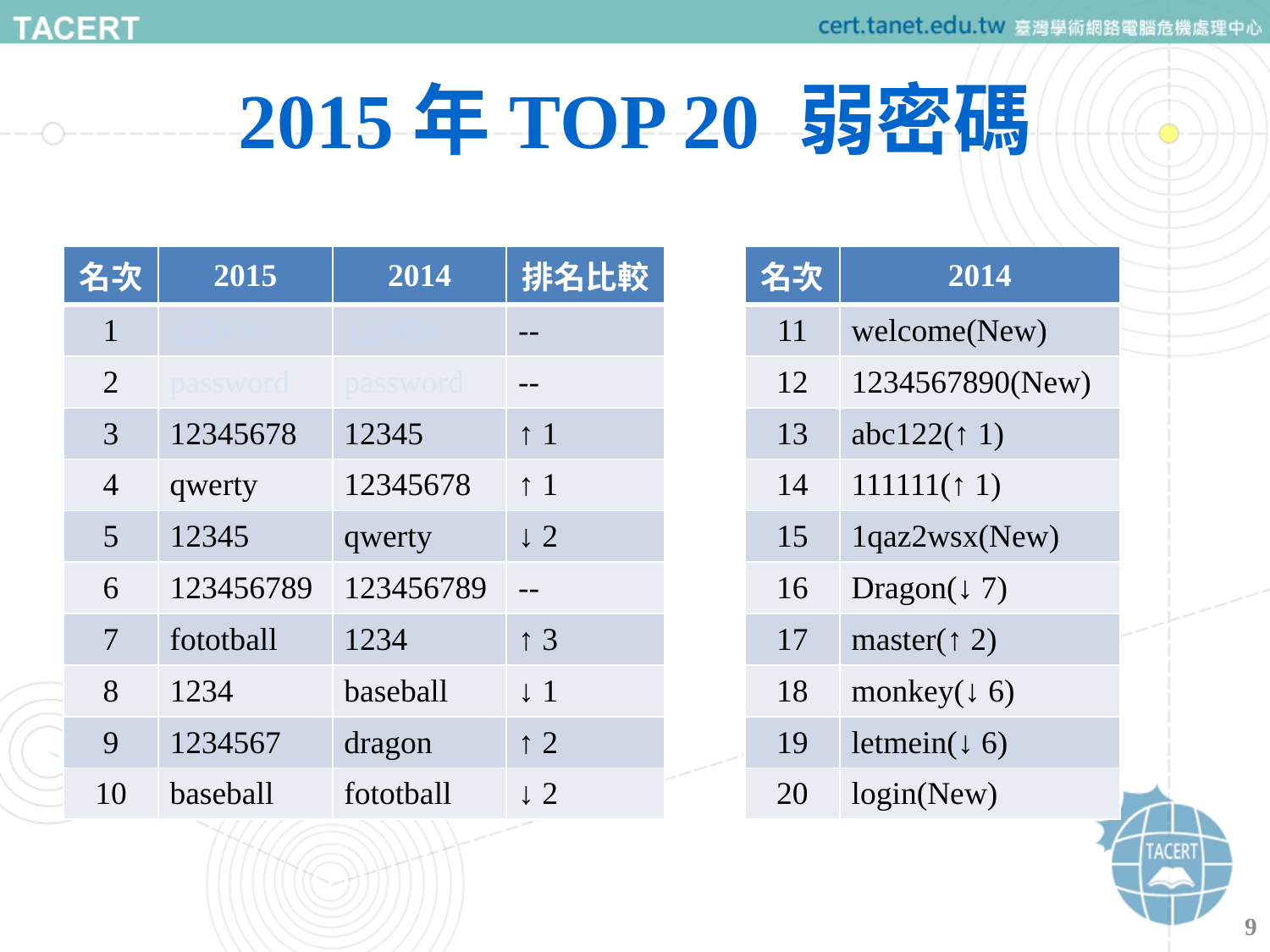

# 2015年TOP 20 弱密碼
| 名次 | 2015 | 2014 | 排名比較 |
| --- | --- | --- | --- |
| 1 | 123456 | 123456 | -- |
| 2 | password | password | -- |
| 3 | 12345678 | 12345 | ↑ 1 |
| 4 | qwerty | 12345678 | ↑ 1 |
| 5 | 12345 | qwerty | ↓ 2 |
| 6 | 123456789 | 123456789 | -- |
| 7 | fototball | 1234 | ↑ 3 |
| 8 | 1234 | baseball | ↓ 1 |
| 9 | 1234567 | dragon | ↑ 2 |
| 10 | baseball | fototball | ↓ 2 |
| 名次 | 2014 |
| --- | --- |
| 11 | welcome(New) |
| 12 | 1234567890(New) |
| 13 | abc122(↑ 1) |
| 14 | 111111(↑ 1) |
| 15 | 1qaz2wsx(New) |
| 16 | Dragon(↓ 7) |
| 17 | master(↑ 2) |
| 18 | monkey(↓ 6) |
| 19 | letmein(↓ 6) |
| 20 | login(New) |
9